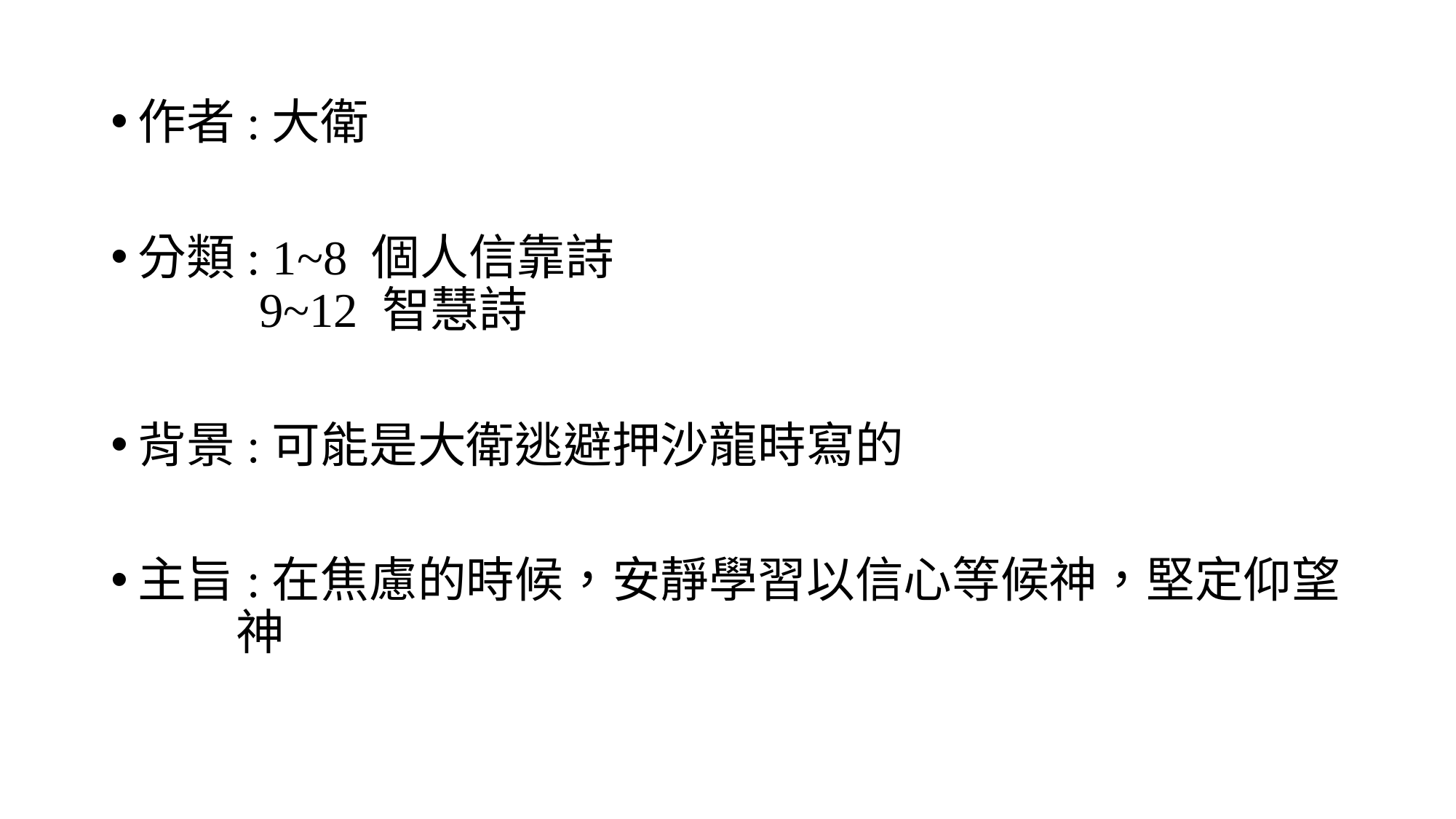

作者:大衛

分類: 1~8 個人信靠詩
          9~12 智慧詩

背景:可能是大衛逃避押沙龍時寫的

主旨:在焦慮的時候，安靜學習以信心等候神，堅定仰望
         神